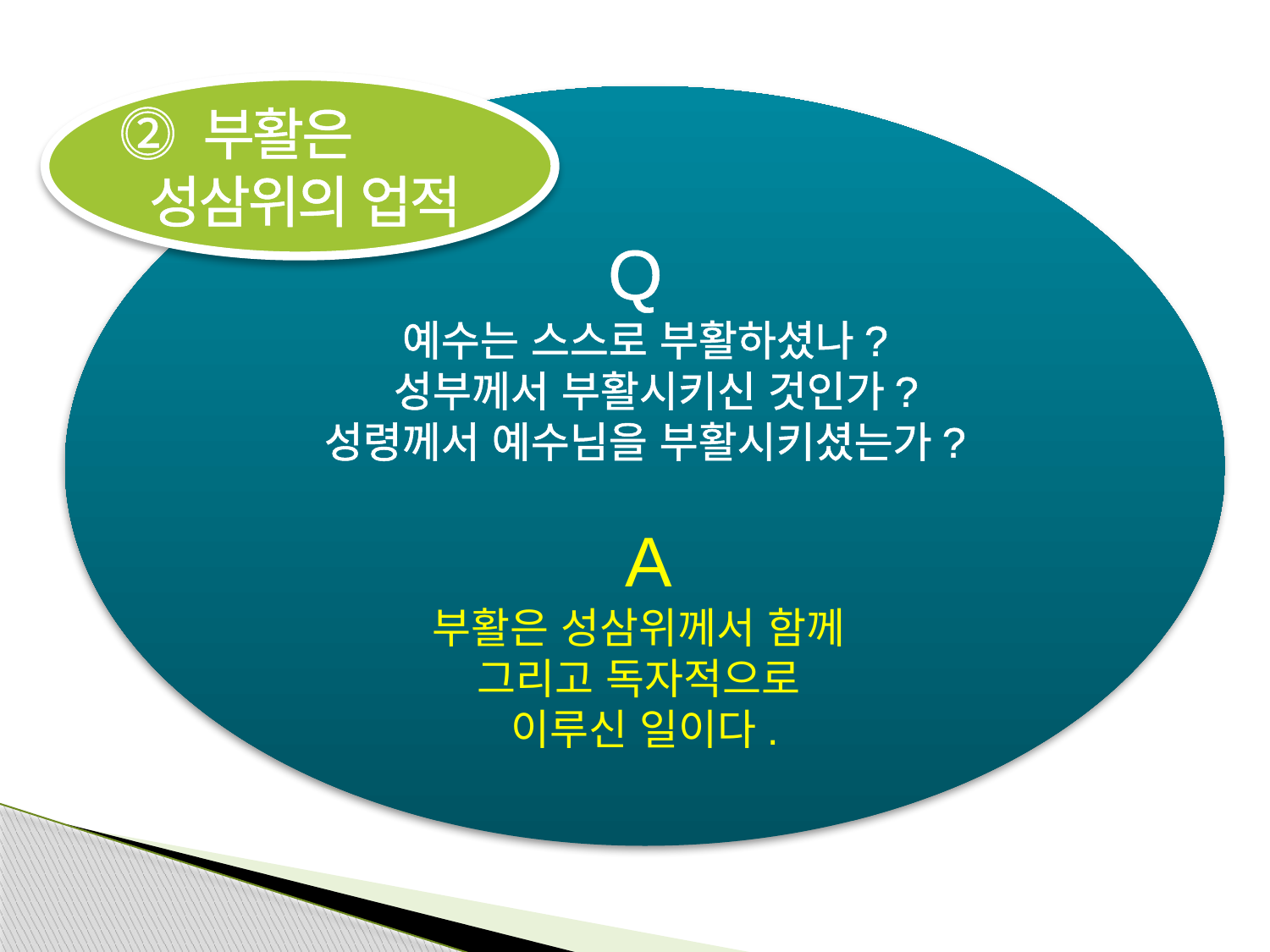

⓶ 부활은
 성삼위의 업적

Q
예수는 스스로 부활하셨나?
 성부께서 부활시키신 것인가?
성령께서 예수님을 부활시키셨는가?

 A
부활은 성삼위께서 함께
그리고 독자적으로
이루신 일이다.